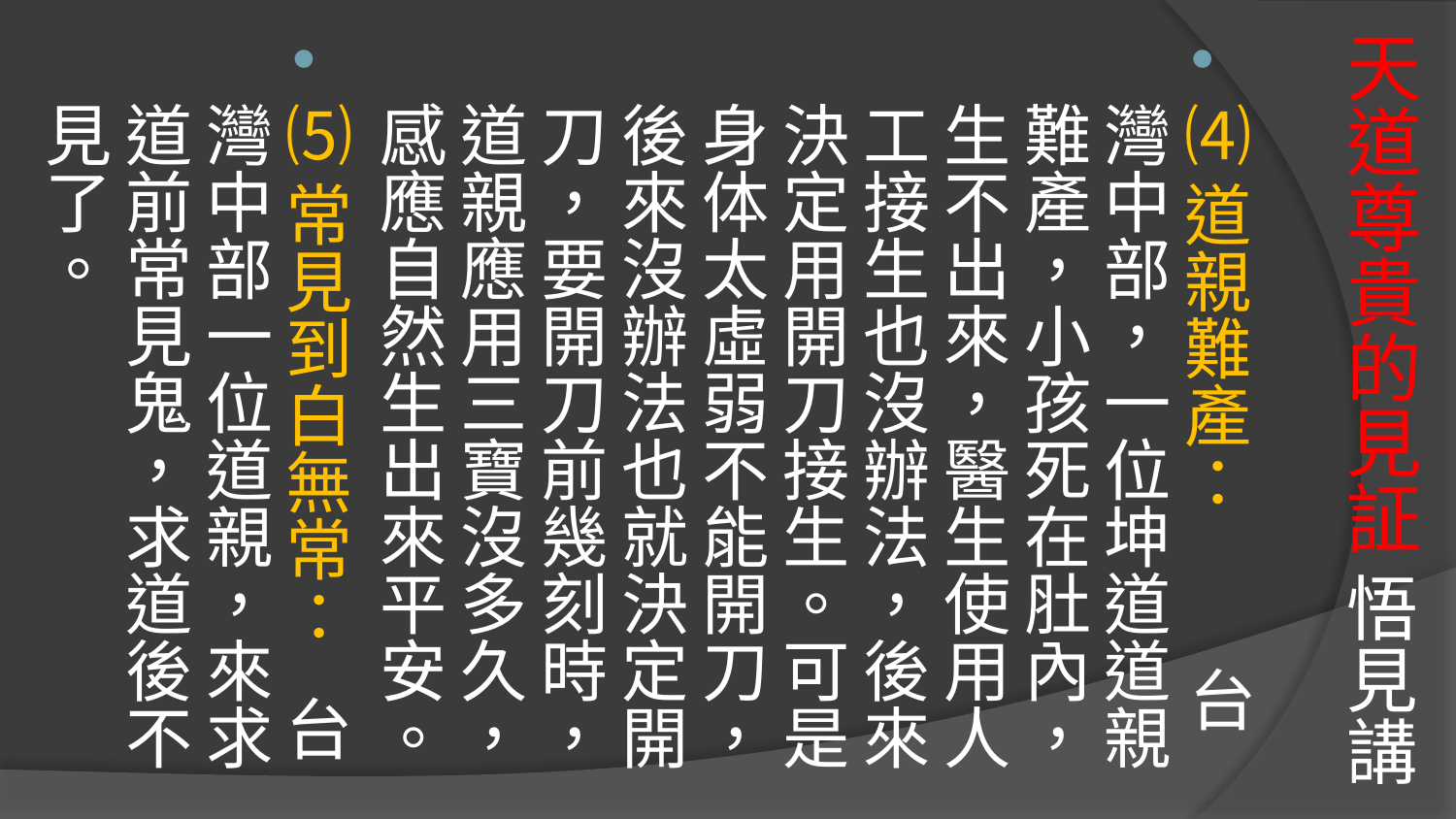

# 天道尊貴的見証 悟見講
⑷道親難產：          台灣中部，一位坤道道親難產，小孩死在肚內，生不出來，醫生使用人工接生也沒辦法，後來決定用開刀接生。可是身体太虛弱不能開刀，後來沒辦法也就決定開刀，要開刀前幾刻時，道親應用三寶沒多久，感應自然生出來平安。
⑸常見到白無常：   台灣中部一位道親，來求道前常見鬼，求道後不見了。